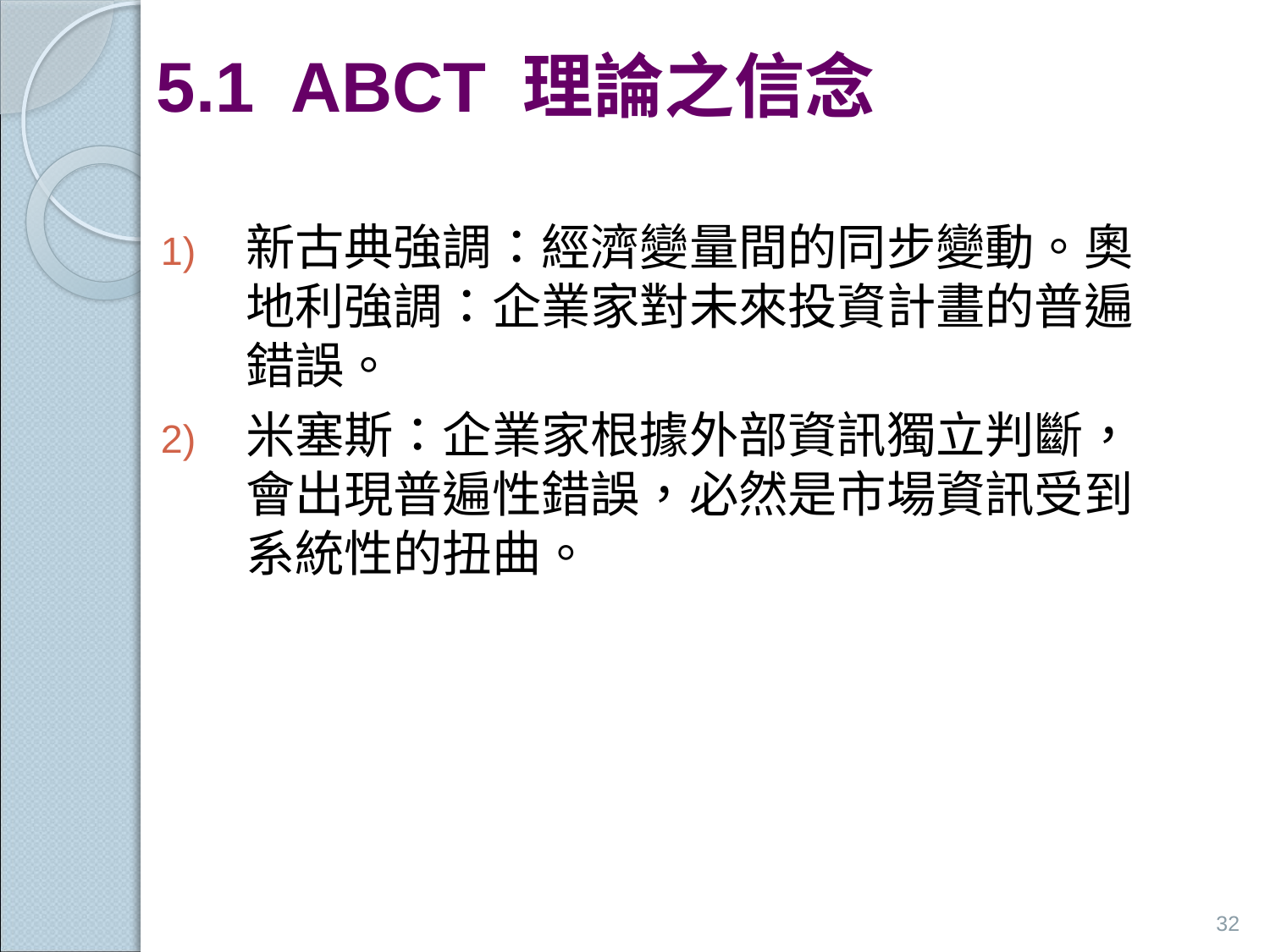

# 5.1  ABCT 理論之信念
新古典強調：經濟變量間的同步變動。奧地利強調：企業家對未來投資計畫的普遍錯誤。
米塞斯：企業家根據外部資訊獨立判斷，會出現普遍性錯誤，必然是市場資訊受到系統性的扭曲。

32